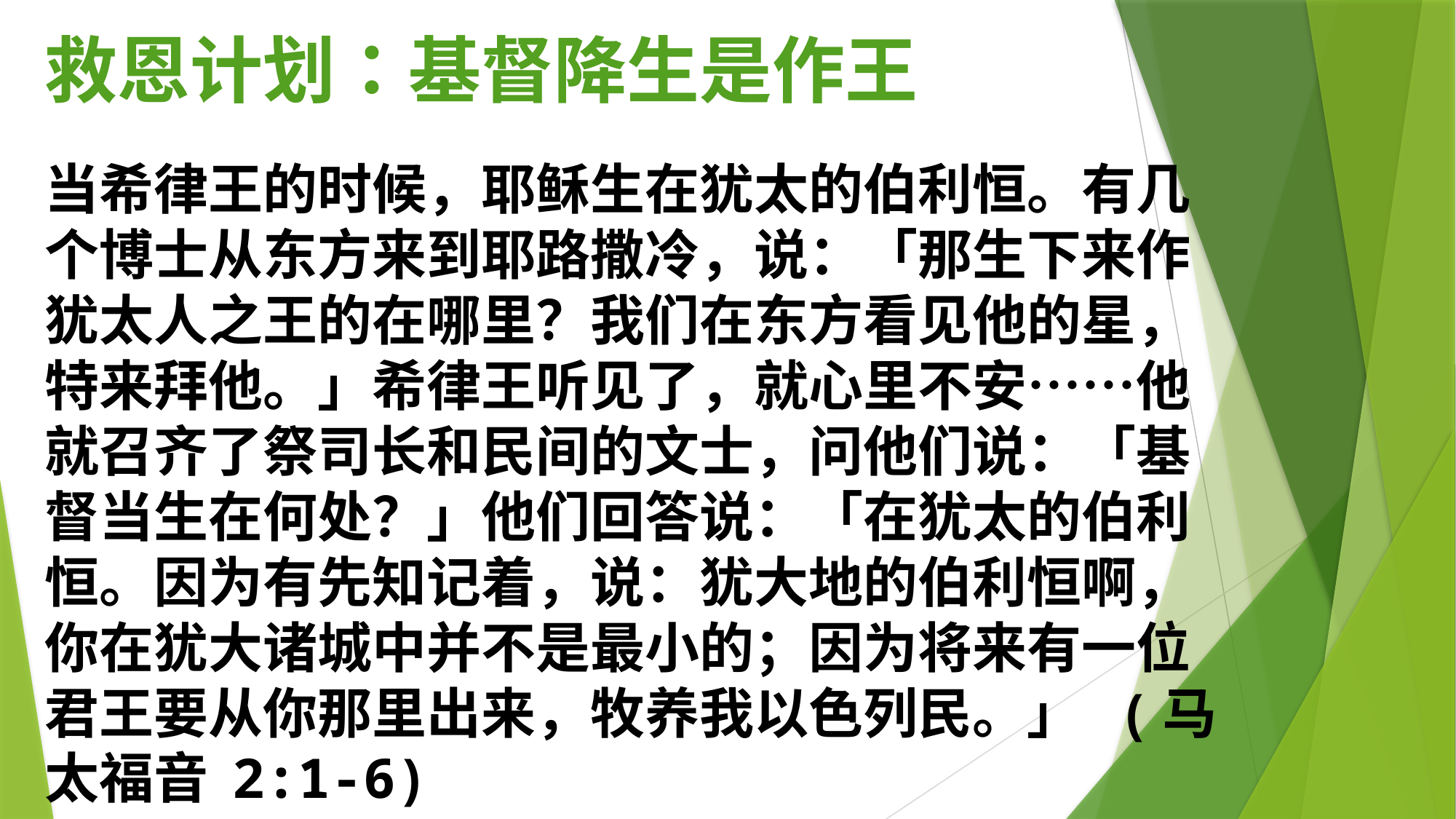

# 救恩计划：基督降生是作王
当希律王的时候，耶稣生在犹太的伯利恒。有几个博士从东方来到耶路撒冷，说：「那生下来作犹太人之王的在哪里？我们在东方看见他的星，特来拜他。」希律王听见了，就心里不安……他就召齐了祭司长和民间的文士，问他们说：「基督当生在何处？」他们回答说：「在犹太的伯利恒。因为有先知记着，说：犹大地的伯利恒啊，你在犹大诸城中并不是最小的；因为将来有一位君王要从你那里出来，牧养我以色列民。」  (马太福音 2:1-6)